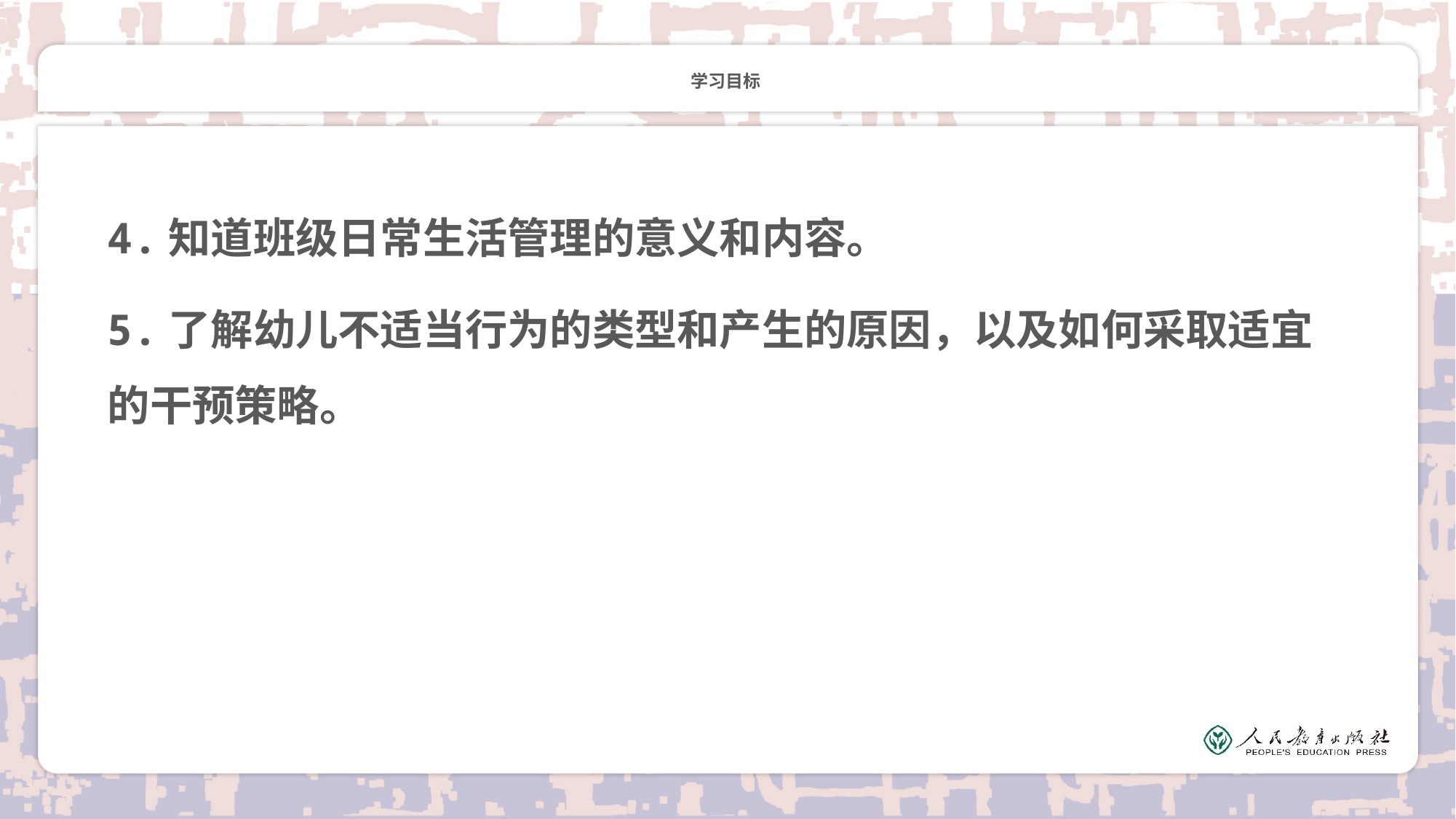

# 学习目标
4.知道班级日常生活管理的意义和内容。
5.了解幼儿不适当行为的类型和产生的原因，以及如何采取适宜的干预策略。